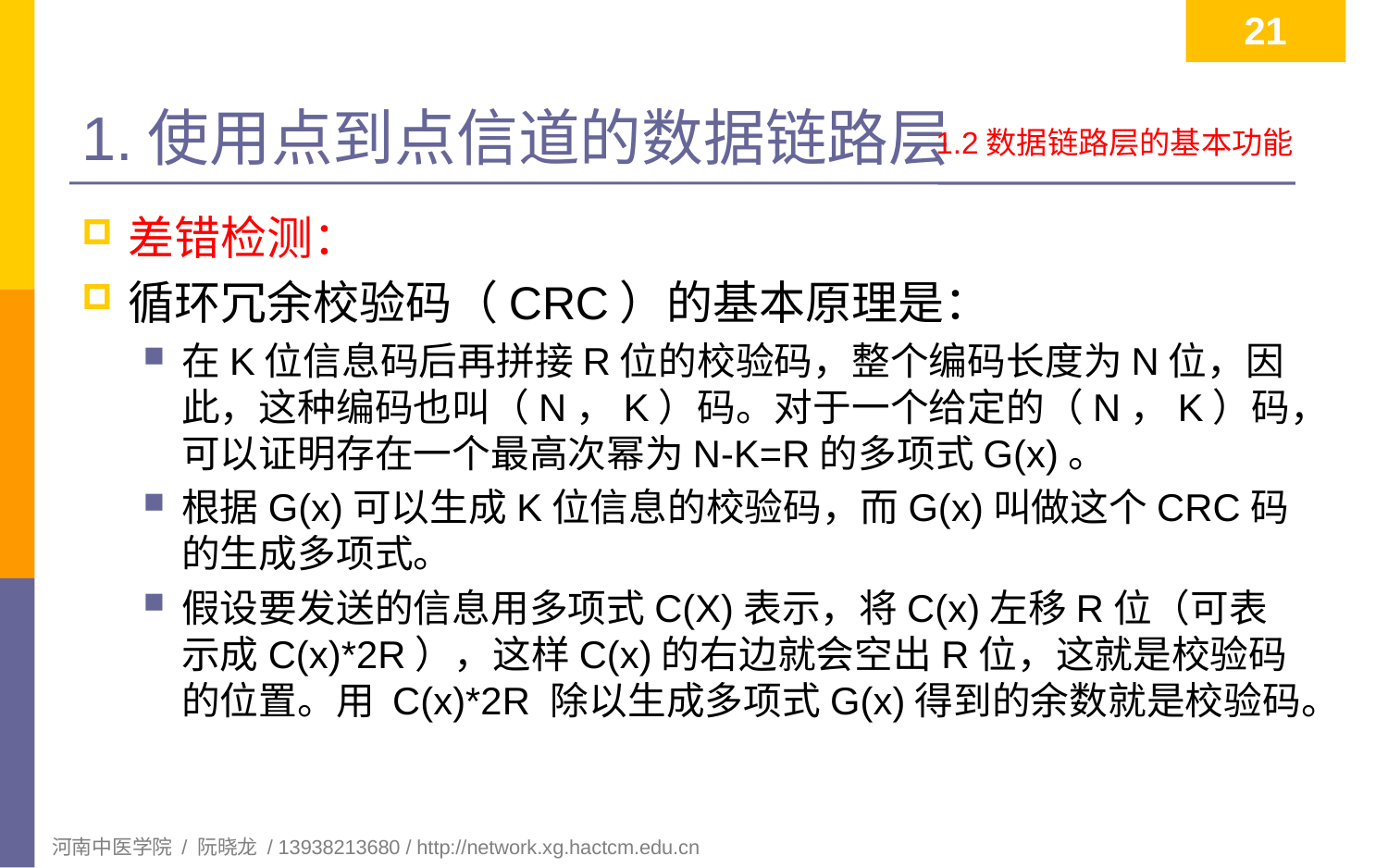

21
# 1.使用点到点信道的数据链路层
1.2数据链路层的基本功能
差错检测：
循环冗余校验码（CRC）的基本原理是：
在K位信息码后再拼接R位的校验码，整个编码长度为N位，因此，这种编码也叫（N，K）码。对于一个给定的（N，K）码，可以证明存在一个最高次幂为N-K=R的多项式G(x)。
根据G(x)可以生成K位信息的校验码，而G(x)叫做这个CRC码的生成多项式。
假设要发送的信息用多项式C(X)表示，将C(x)左移R位（可表示成C(x)*2R），这样C(x)的右边就会空出R位，这就是校验码的位置。用 C(x)*2R 除以生成多项式G(x)得到的余数就是校验码。